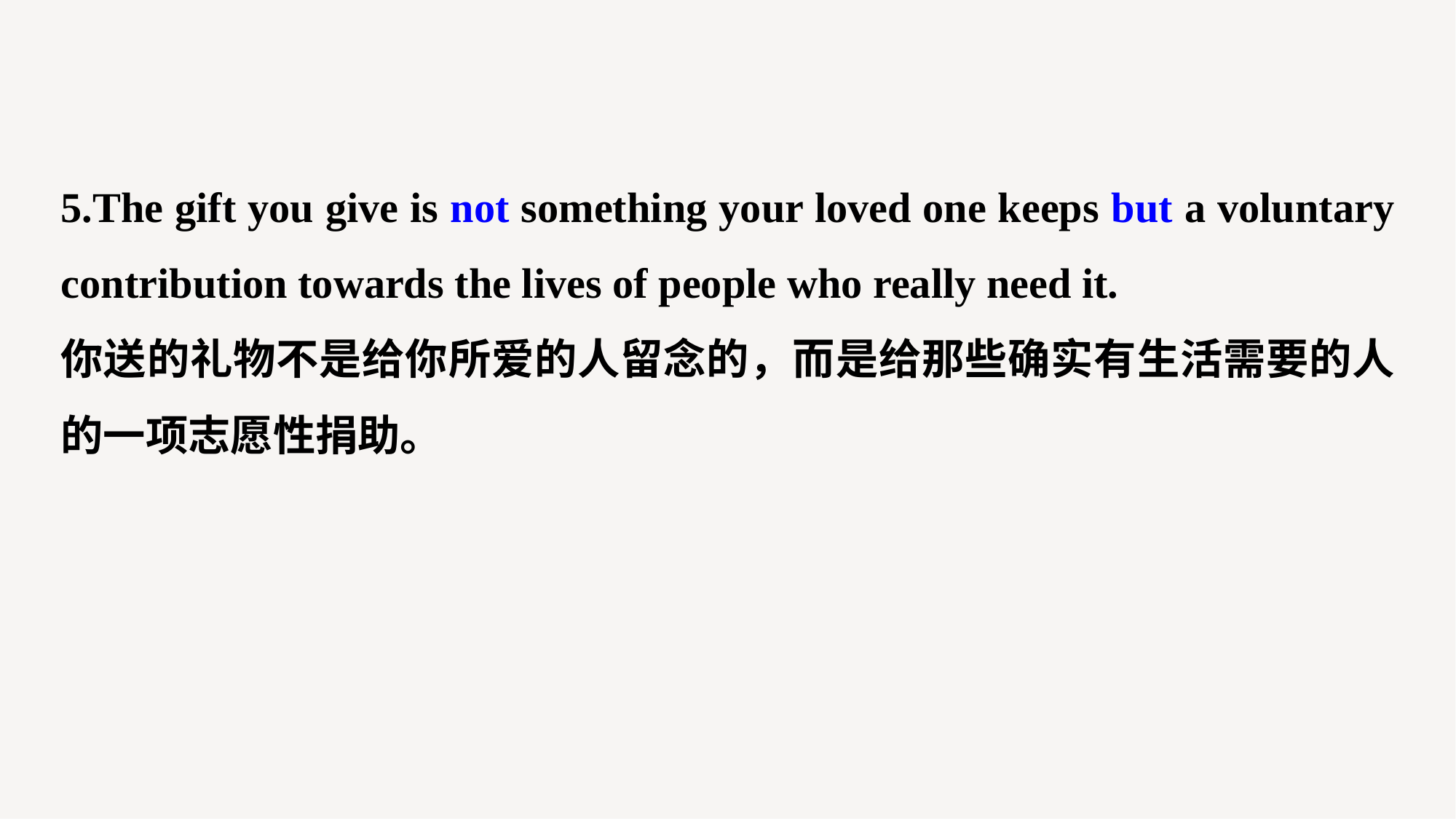

5.The gift you give is not something your loved one keeps but a voluntary contribution towards the lives of people who really need it.
你送的礼物不是给你所爱的人留念的，而是给那些确实有生活需要的人的一项志愿性捐助。